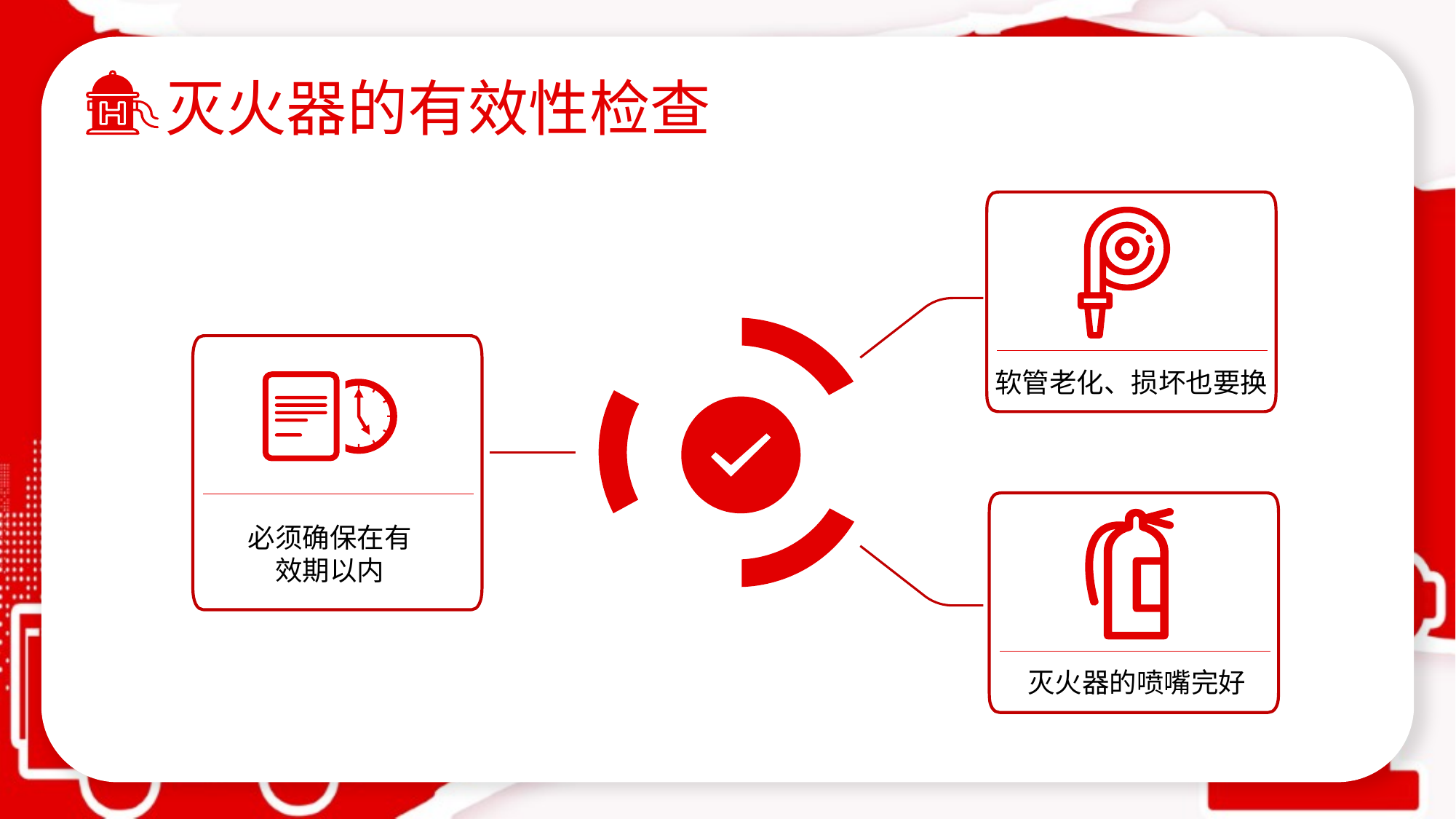

灭火器的有效性检查

软管老化、损坏也要换

必须确保在有效期以内

灭火器的喷嘴完好